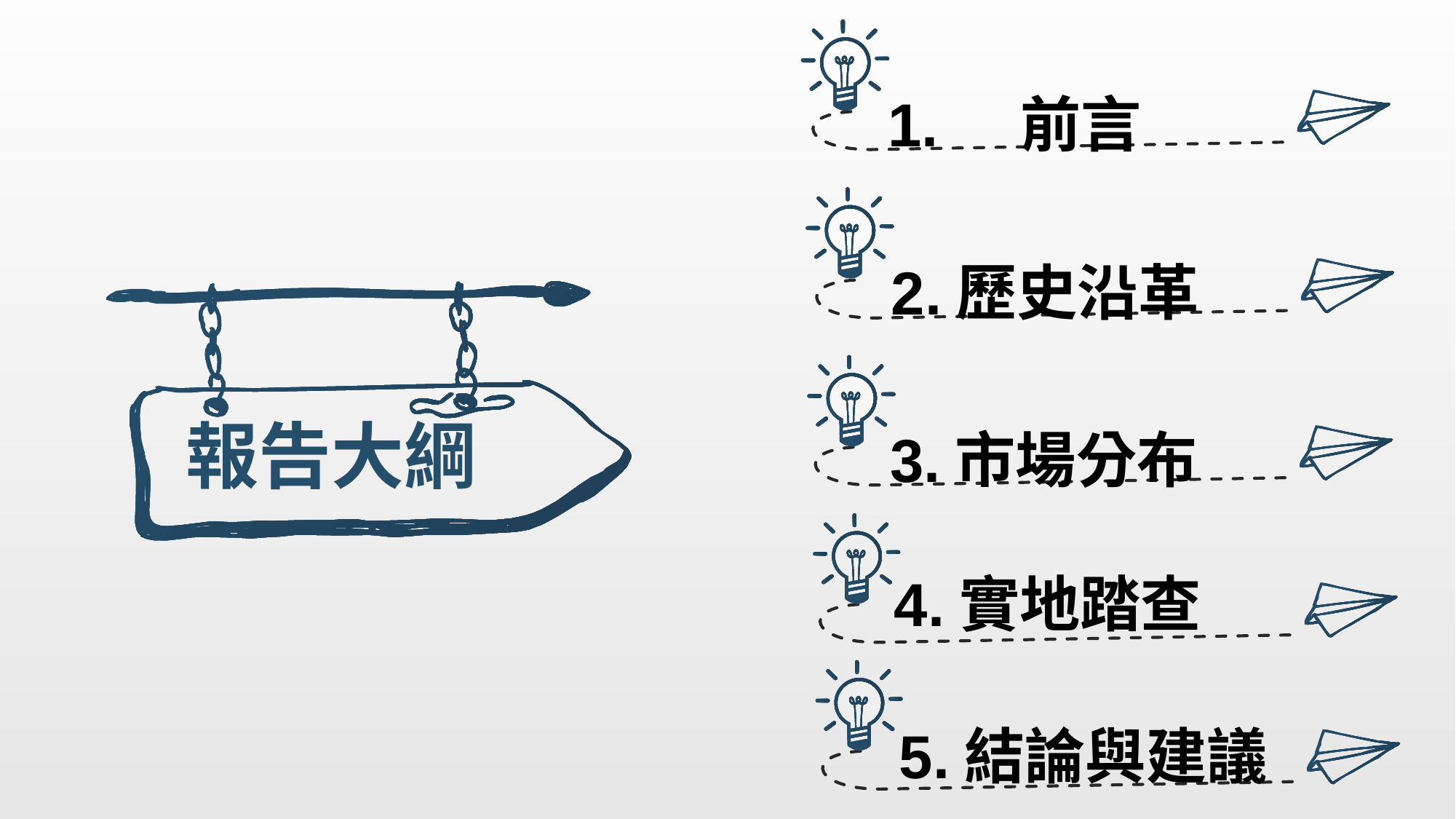

1.    前言

2.歷史沿革

報告大綱
3.市場分布

4.實地踏查

5.結論與建議